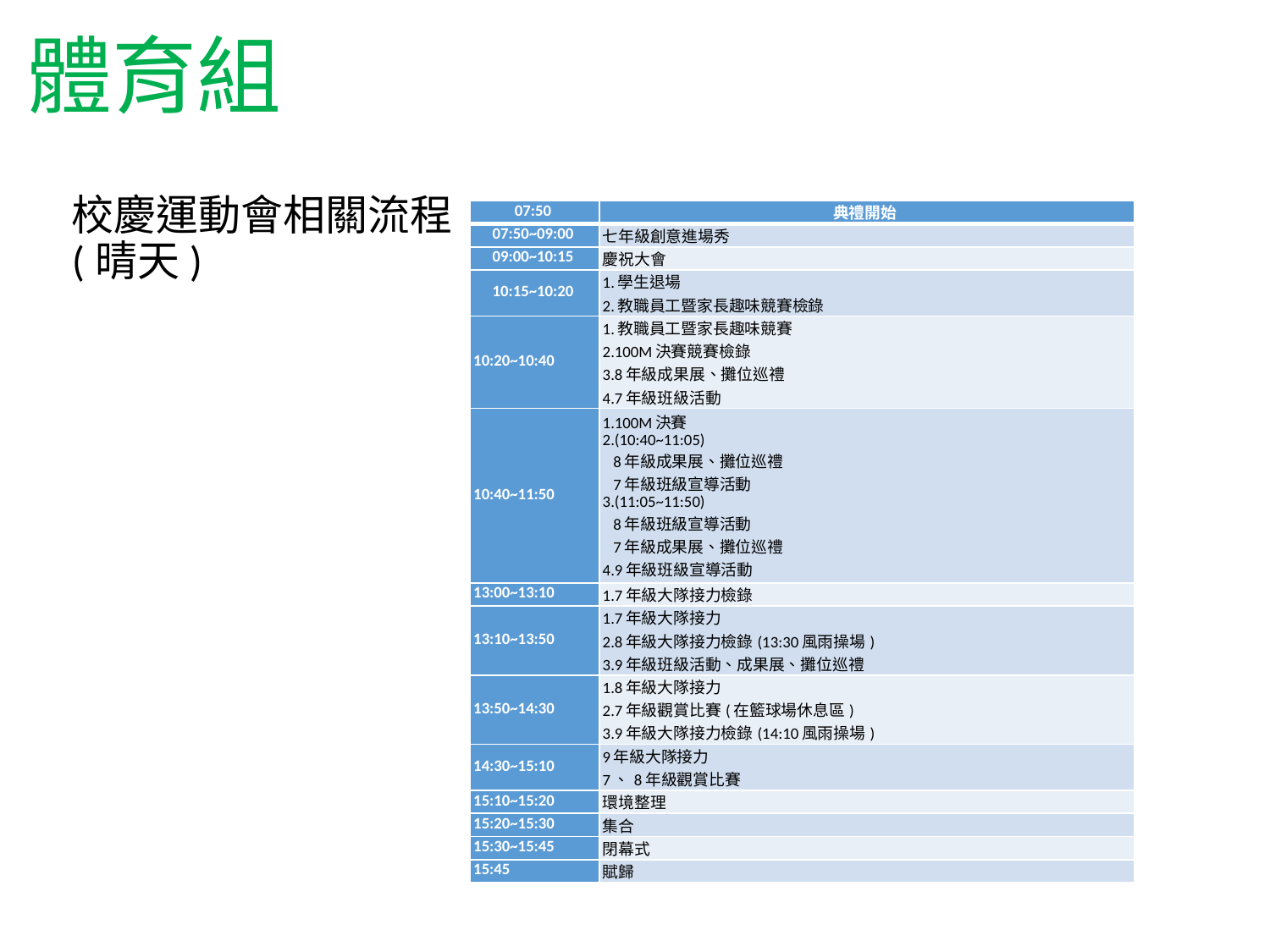

體育組
# 校慶運動會相關流程 (晴天)
| 07:50 | 典禮開始 |
| --- | --- |
| 07:50~09:00 | 七年級創意進場秀 |
| 09:00~10:15 | 慶祝大會 |
| 10:15~10:20 | 1.學生退場 2.教職員工暨家長趣味競賽檢錄 |
| 10:20~10:40 | 1.教職員工暨家長趣味競賽 2.100M決賽競賽檢錄 3.8年級成果展、攤位巡禮 4.7年級班級活動 |
| 10:40~11:50 | 1.100M決賽 2.(10:40~11:05) 8年級成果展、攤位巡禮 7年級班級宣導活動 3.(11:05~11:50) 8年級班級宣導活動 7年級成果展、攤位巡禮 4.9年級班級宣導活動 |
| 13:00~13:10 | 1.7年級大隊接力檢錄 |
| 13:10~13:50 | 1.7年級大隊接力 2.8年級大隊接力檢錄(13:30風雨操場) 3.9年級班級活動、成果展、攤位巡禮 |
| 13:50~14:30 | 1.8年級大隊接力 2.7年級觀賞比賽(在籃球場休息區) 3.9年級大隊接力檢錄(14:10風雨操場) |
| 14:30~15:10 | 9年級大隊接力 7、8年級觀賞比賽 |
| 15:10~15:20 | 環境整理 |
| 15:20~15:30 | 集合 |
| 15:30~15:45 | 閉幕式 |
| 15:45 | 賦歸 |